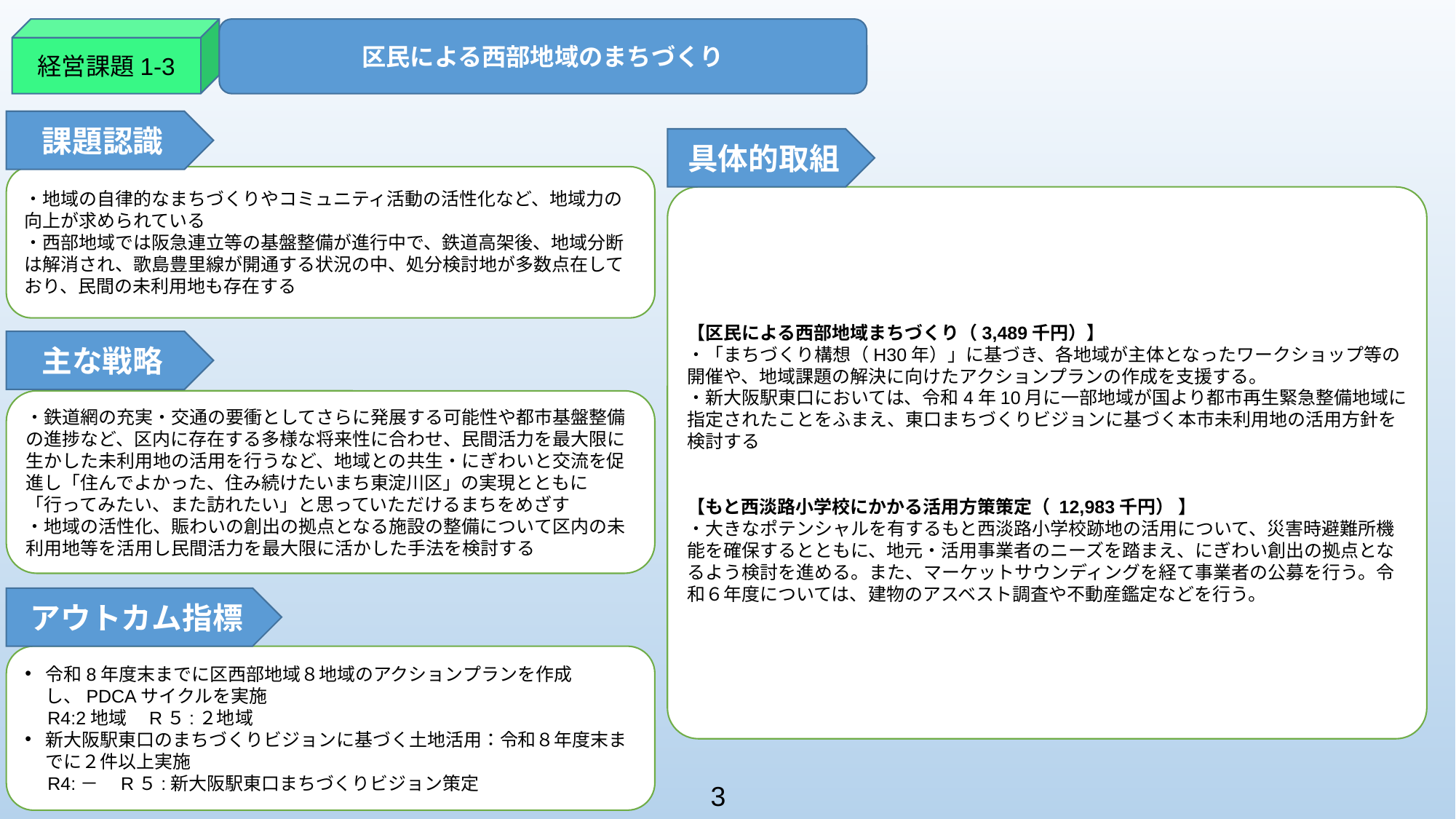

経営課題1-3
区民による西部地域のまちづくり
課題認識
具体的取組
・地域の自律的なまちづくりやコミュニティ活動の活性化など、地域力の向上が求められている
・西部地域では阪急連立等の基盤整備が進行中で、鉄道高架後、地域分断は解消され、歌島豊里線が開通する状況の中、処分検討地が多数点在しており、民間の未利用地も存在する
【区民による西部地域まちづくり（3,489千円）】
・「まちづくり構想（H30年）」に基づき、各地域が主体となったワークショップ等の開催や、地域課題の解決に向けたアクションプランの作成を支援する。
・新大阪駅東口においては、令和4年10月に一部地域が国より都市再生緊急整備地域に指定されたことをふまえ、東口まちづくりビジョンに基づく本市未利用地の活用方針を検討する

【もと西淡路小学校にかかる活用方策策定（ 12,983千円） 】
・大きなポテンシャルを有するもと西淡路小学校跡地の活用について、災害時避難所機能を確保するとともに、地元・活用事業者のニーズを踏まえ、にぎわい創出の拠点となるよう検討を進める。また、マーケットサウンディングを経て事業者の公募を行う。令和６年度については、建物のアスベスト調査や不動産鑑定などを行う。
主な戦略
・鉄道網の充実・交通の要衝としてさらに発展する可能性や都市基盤整備の進捗など、区内に存在する多様な将来性に合わせ、民間活力を最大限に生かした未利用地の活用を行うなど、地域との共生・にぎわいと交流を促進し「住んでよかった、住み続けたいまち東淀川区」の実現とともに「行ってみたい、また訪れたい」と思っていただけるまちをめざす
・地域の活性化、賑わいの創出の拠点となる施設の整備について区内の未利用地等を活用し民間活力を最大限に活かした手法を検討する
アウトカム指標
令和8年度末までに区西部地域８地域のアクションプランを作成し、PDCAサイクルを実施
　R4:2地域　R５:２地域
新大阪駅東口のまちづくりビジョンに基づく土地活用：令和８年度末までに２件以上実施
　R4:－　R５:新大阪駅東口まちづくりビジョン策定
3